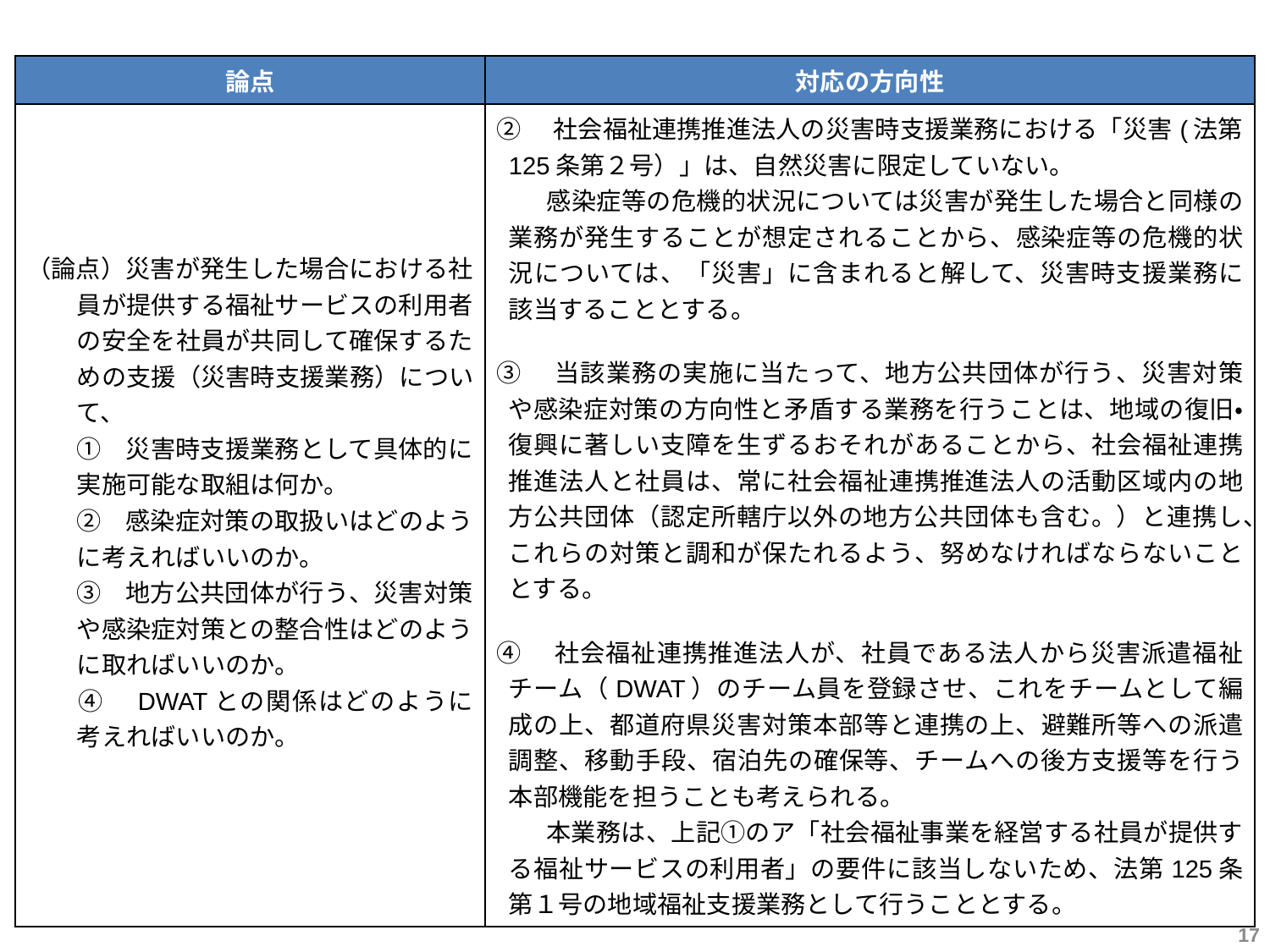

| 論点 | 対応の方向性 |
| --- | --- |
| （論点）災害が発生した場合における社員が提供する福祉サービスの利用者の安全を社員が共同して確保するための支援（災害時支援業務）について、 　　①　災害時支援業務として具体的に実施可能な取組は何か。 　　②　感染症対策の取扱いはどのように考えればいいのか。 　　③　地方公共団体が行う、災害対策や感染症対策との整合性はどのように取ればいいのか。 　　④　DWATとの関係はどのように考えればいいのか。 | ②　社会福祉連携推進法人の災害時支援業務における「災害(法第125条第２号）」は、自然災害に限定していない。 　　感染症等の危機的状況については災害が発生した場合と同様の業務が発生することが想定されることから、感染症等の危機的状況については、「災害」に含まれると解して、災害時支援業務に該当することとする。 ③　当該業務の実施に当たって、地方公共団体が行う、災害対策や感染症対策の方向性と矛盾する業務を行うことは、地域の復旧・復興に著しい支障を生ずるおそれがあることから、社会福祉連携推進法人と社員は、常に社会福祉連携推進法人の活動区域内の地方公共団体（認定所轄庁以外の地方公共団体も含む。）と連携し、これらの対策と調和が保たれるよう、努めなければならないこととする。 ④　社会福祉連携推進法人が、社員である法人から災害派遣福祉チーム（DWAT）のチーム員を登録させ、これをチームとして編成の上、都道府県災害対策本部等と連携の上、避難所等への派遣調整、移動手段、宿泊先の確保等、チームへの後方支援等を行う本部機能を担うことも考えられる。 　　本業務は、上記①のア「社会福祉事業を経営する社員が提供する福祉サービスの利用者」の要件に該当しないため、法第125条第１号の地域福祉支援業務として行うこととする。 |
17